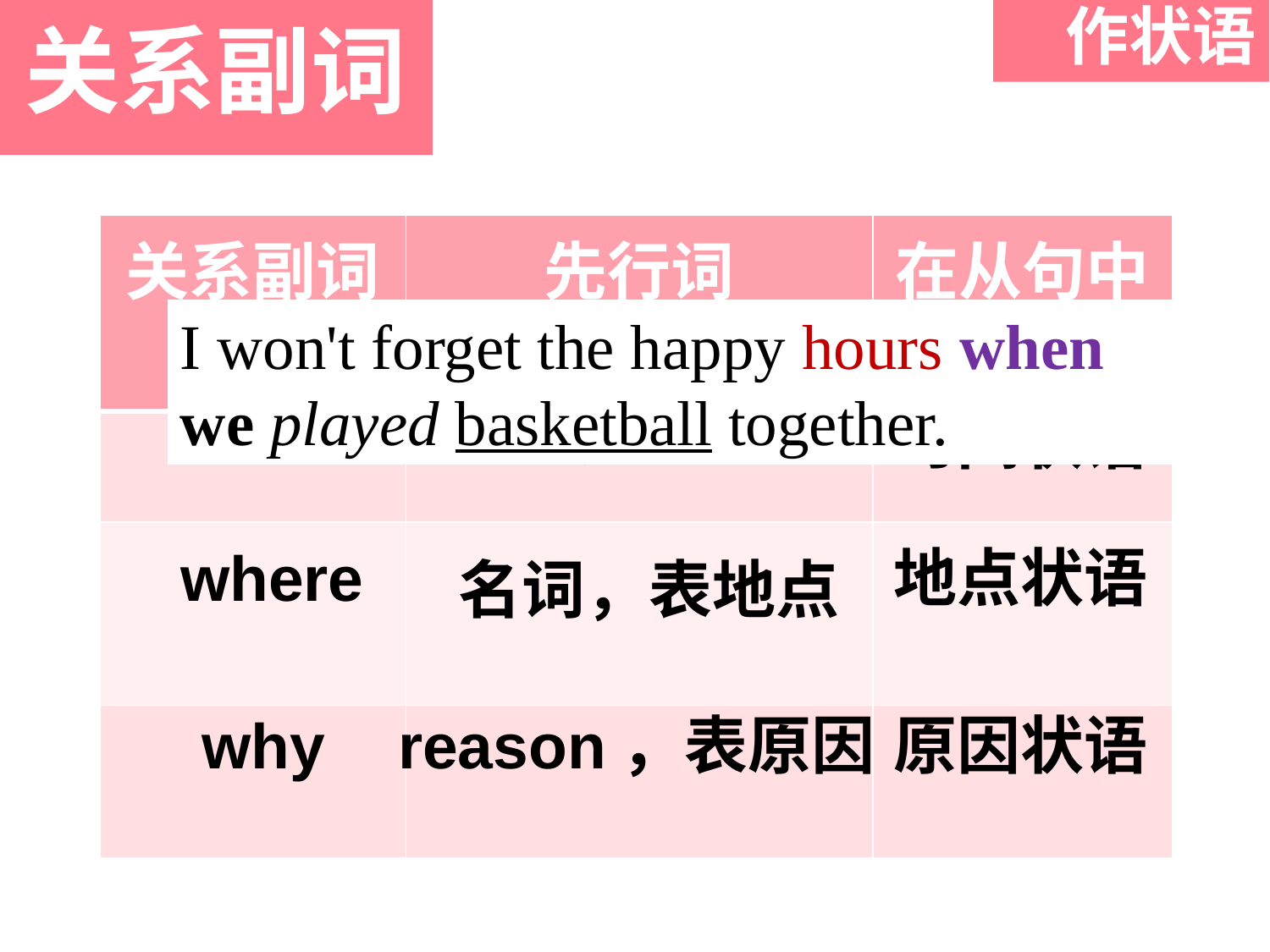

# 关系副词
作状语
| 关系副词 | 先行词 | 在从句中的成分 |
| --- | --- | --- |
|  |  |  |
|  |  |  |
|  |  |  |
I won't forget the happy hours when we played basketball together.
when
名词，表时间
时间状语
where
地点状语
名词，表地点
why
reason，表原因
原因状语